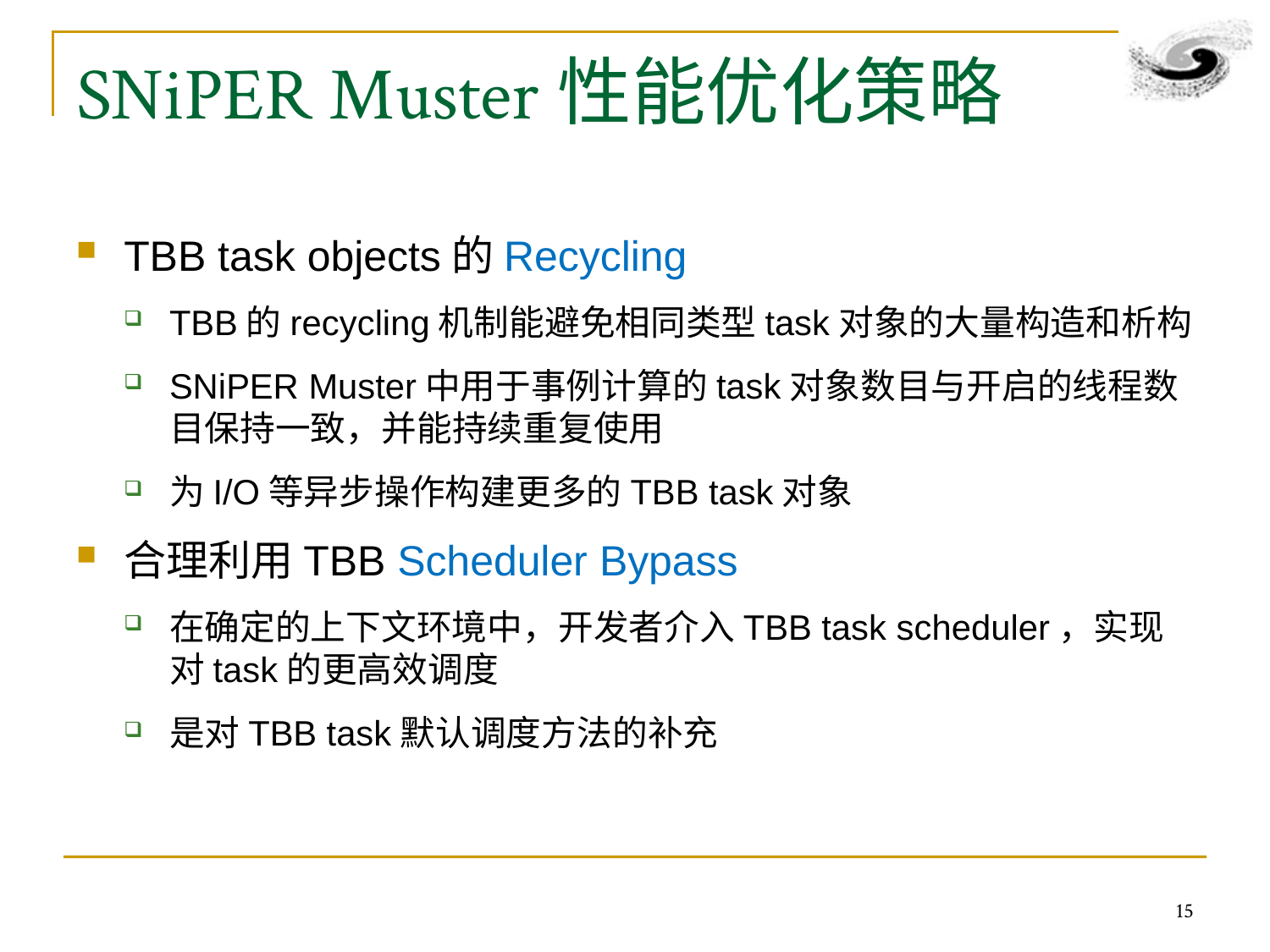

# SNiPER Muster性能优化策略
TBB task objects的Recycling
TBB的recycling机制能避免相同类型task对象的大量构造和析构
SNiPER Muster中用于事例计算的task对象数目与开启的线程数目保持一致，并能持续重复使用
为I/O等异步操作构建更多的TBB task对象
合理利用TBB Scheduler Bypass
在确定的上下文环境中，开发者介入TBB task scheduler，实现对task的更高效调度
是对TBB task默认调度方法的补充
15